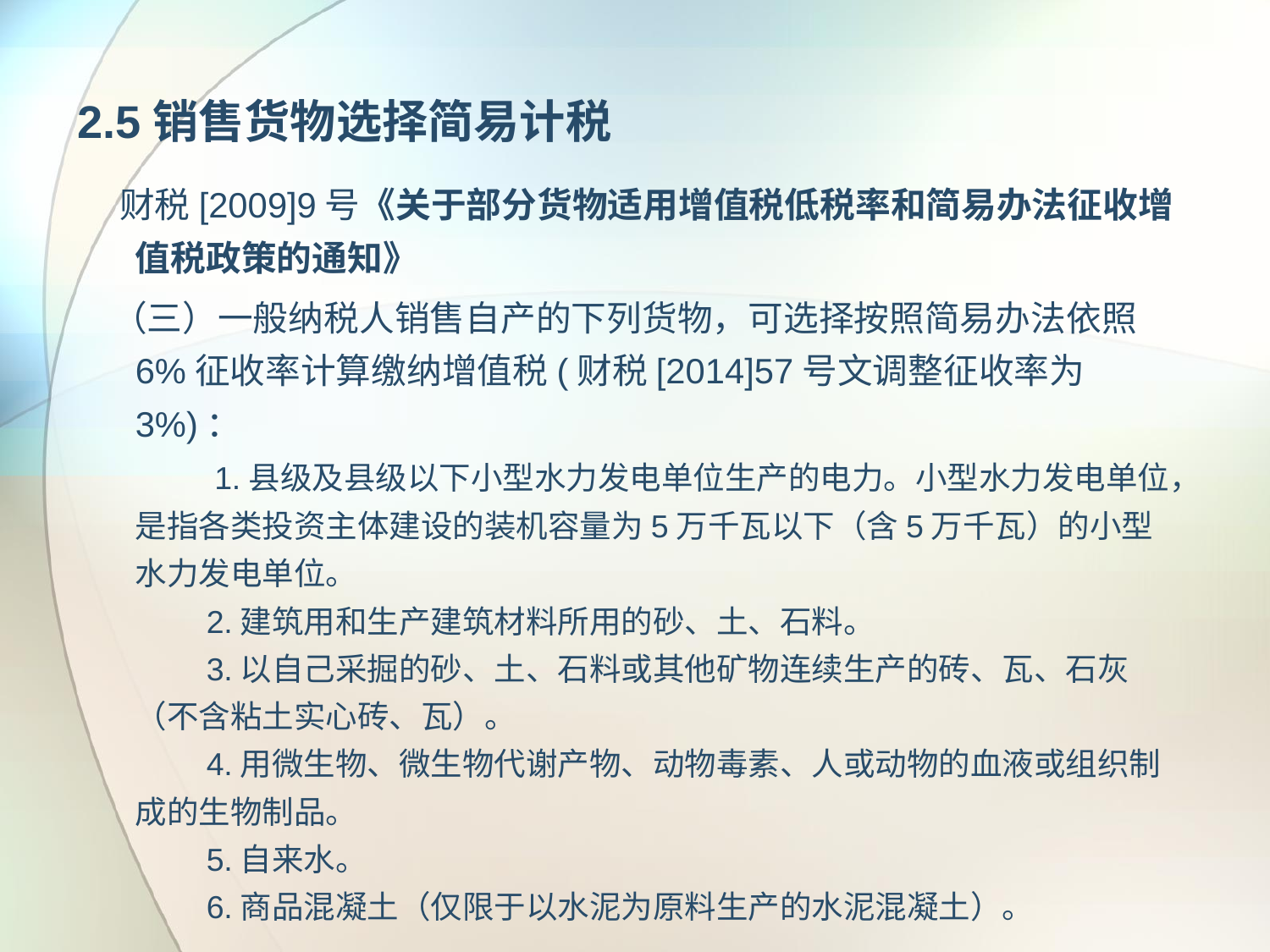

# 2.5销售货物选择简易计税
   财税[2009]9号《关于部分货物适用增值税低税率和简易办法征收增值税政策的通知》
  （三）一般纳税人销售自产的下列货物，可选择按照简易办法依照6%征收率计算缴纳增值税(财税[2014]57号文调整征收率为3%)：
　　1.县级及县级以下小型水力发电单位生产的电力。小型水力发电单位，是指各类投资主体建设的装机容量为5万千瓦以下（含5万千瓦）的小型水力发电单位。
　　2.建筑用和生产建筑材料所用的砂、土、石料。
　　3.以自己采掘的砂、土、石料或其他矿物连续生产的砖、瓦、石灰（不含粘土实心砖、瓦）。
　　4.用微生物、微生物代谢产物、动物毒素、人或动物的血液或组织制成的生物制品。
　　5.自来水。
　　6.商品混凝土（仅限于以水泥为原料生产的水泥混凝土）。